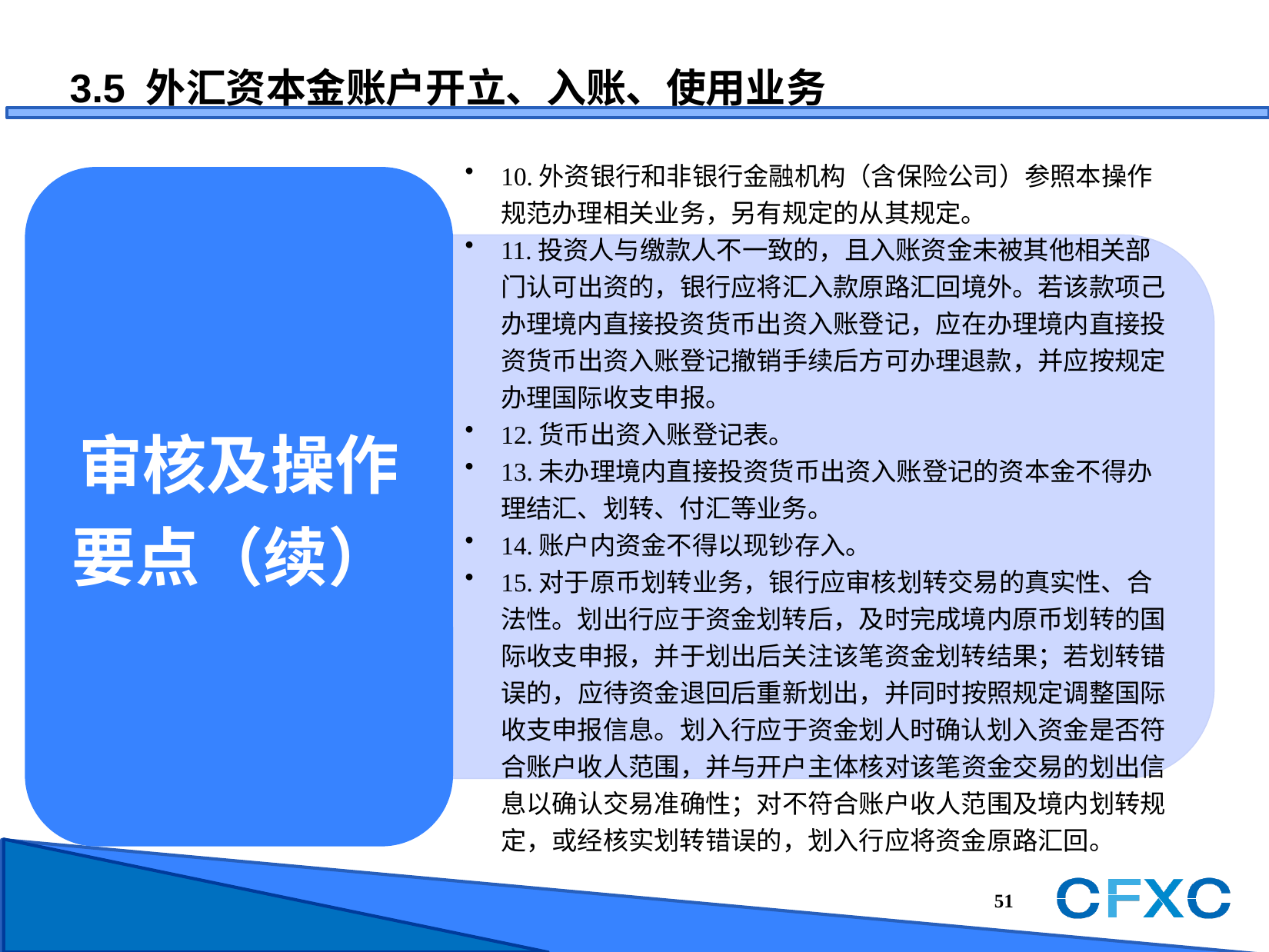

3.5 外汇资本金账户开立、入账、使用业务
审核及操作要点（续）
10.外资银行和非银行金融机构（含保险公司）参照本操作规范办理相关业务，另有规定的从其规定。
11.投资人与缴款人不一致的，且入账资金未被其他相关部门认可出资的，银行应将汇入款原路汇回境外。若该款项己办理境内直接投资货币出资入账登记，应在办理境内直接投资货币出资入账登记撤销手续后方可办理退款，并应按规定办理国际收支申报。
12.货币出资入账登记表。
13.未办理境内直接投资货币出资入账登记的资本金不得办理结汇、划转、付汇等业务。
14.账户内资金不得以现钞存入。
15.对于原币划转业务，银行应审核划转交易的真实性、合法性。划出行应于资金划转后，及时完成境内原币划转的国际收支申报，并于划出后关注该笔资金划转结果；若划转错误的，应待资金退回后重新划出，并同时按照规定调整国际收支申报信息。划入行应于资金划人时确认划入资金是否符合账户收人范围，并与开户主体核对该笔资金交易的划出信息以确认交易准确性；对不符合账户收人范围及境内划转规定，或经核实划转错误的，划入行应将资金原路汇回。
51